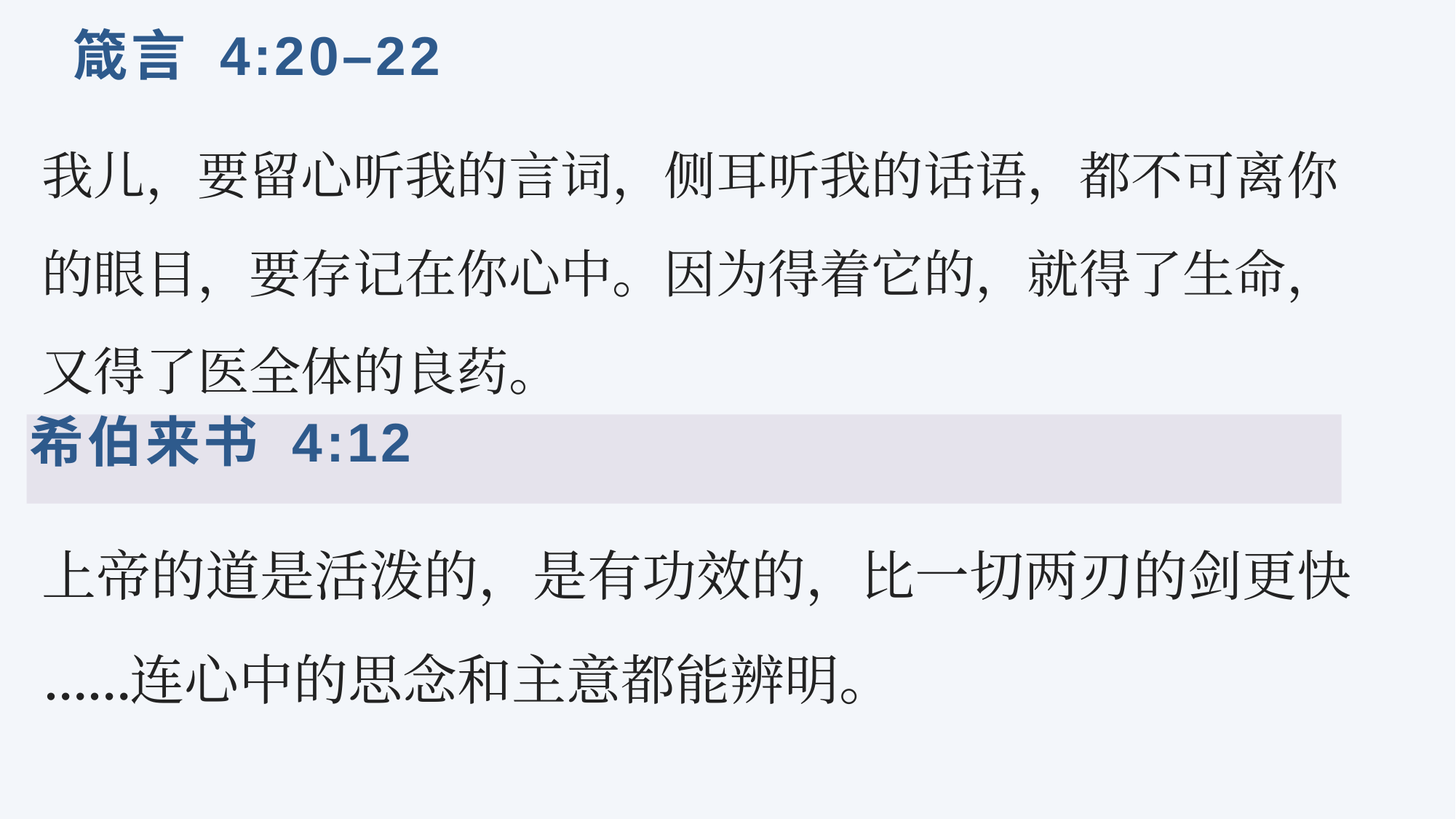

箴言 4:20–22
我儿，要留心听我的言词，侧耳听我的话语，都不可离你的眼目，要存记在你心中。因为得着它的，就得了生命，又得了医全体的良药。
希伯来书 4:12

上帝的道是活泼的，是有功效的，比一切两刃的剑更快……连心中的思念和主意都能辨明。